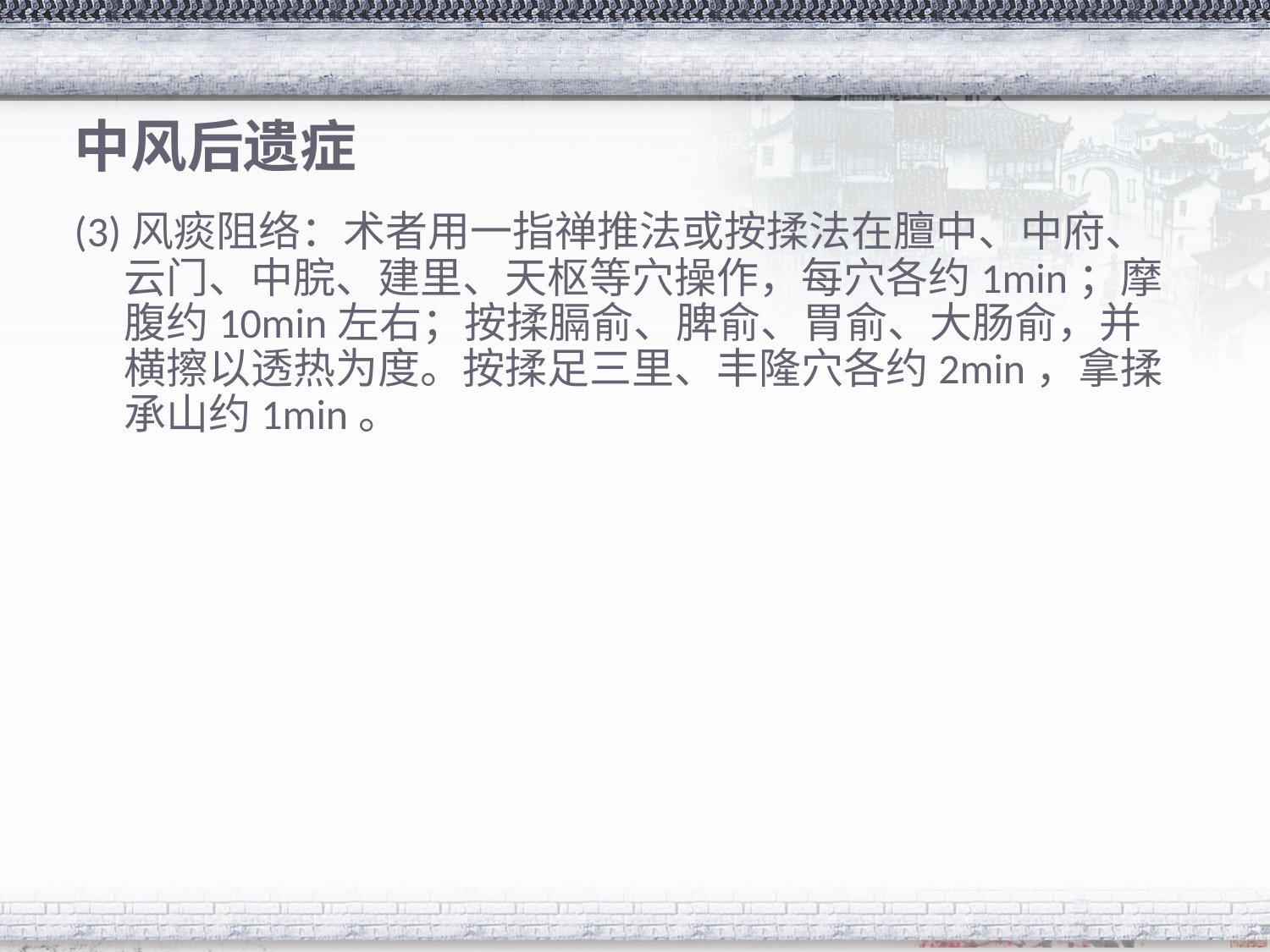

# 中风后遗症
(3)风痰阻络：术者用一指禅推法或按揉法在膻中、中府、云门、中脘、建里、天枢等穴操作，每穴各约1min；摩腹约10min左右；按揉膈俞、脾俞、胃俞、大肠俞，并横擦以透热为度。按揉足三里、丰隆穴各约2min，拿揉承山约1min。